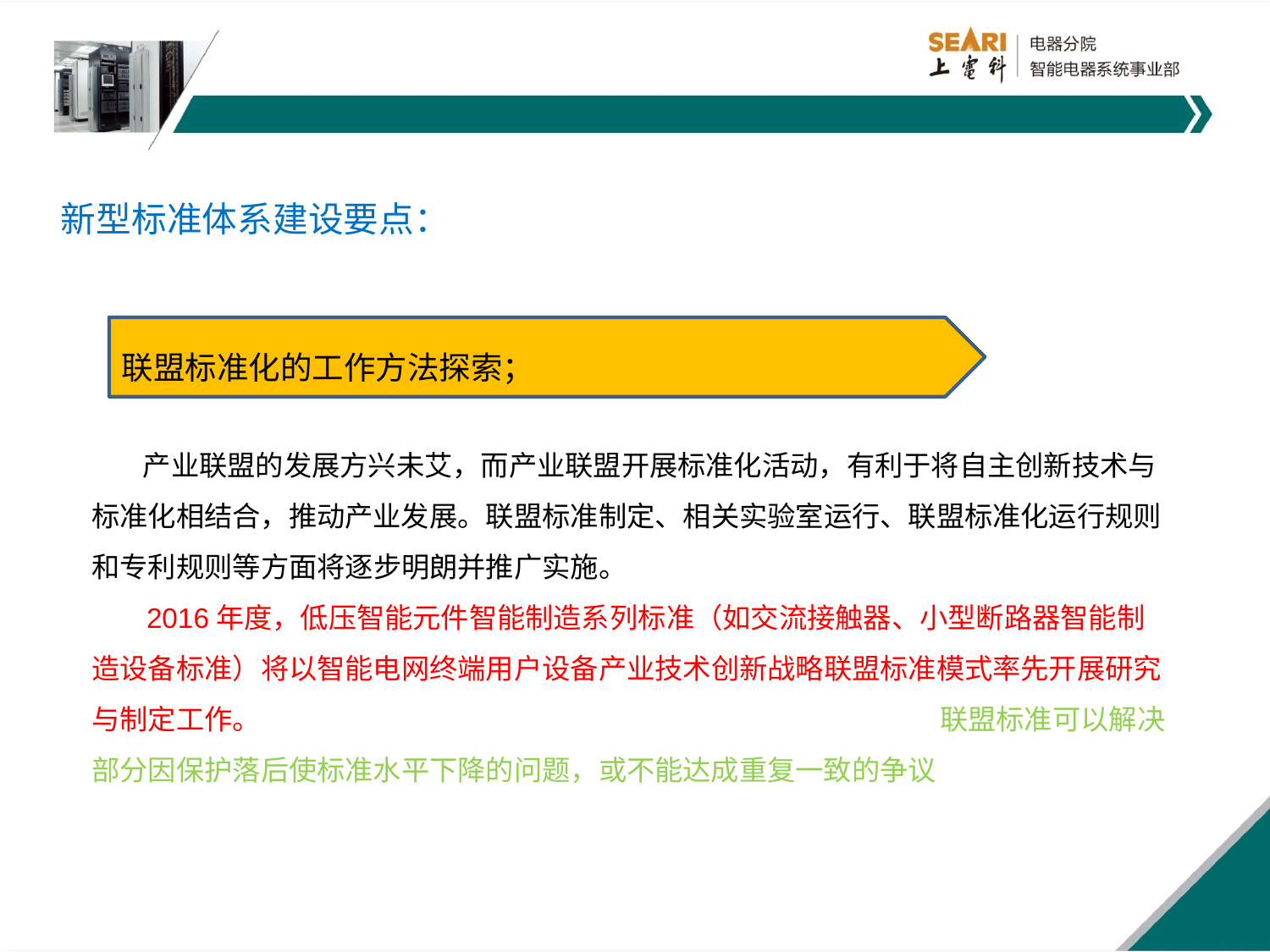

新型标准体系建设要点：
联盟标准化的工作方法探索；
       产业联盟的发展方兴未艾，而产业联盟开展标准化活动，有利于将自主创新技术与标准化相结合，推动产业发展。联盟标准制定、相关实验室运行、联盟标准化运行规则和专利规则等方面将逐步明朗并推广实施。
       2016年度，低压智能元件智能制造系列标准（如交流接触器、小型断路器智能制造设备标准）将以智能电网终端用户设备产业技术创新战略联盟标准模式率先开展研究与制定工作。                                                                                                           联盟标准可以解决部分因保护落后使标准水平下降的问题，或不能达成重复一致的争议